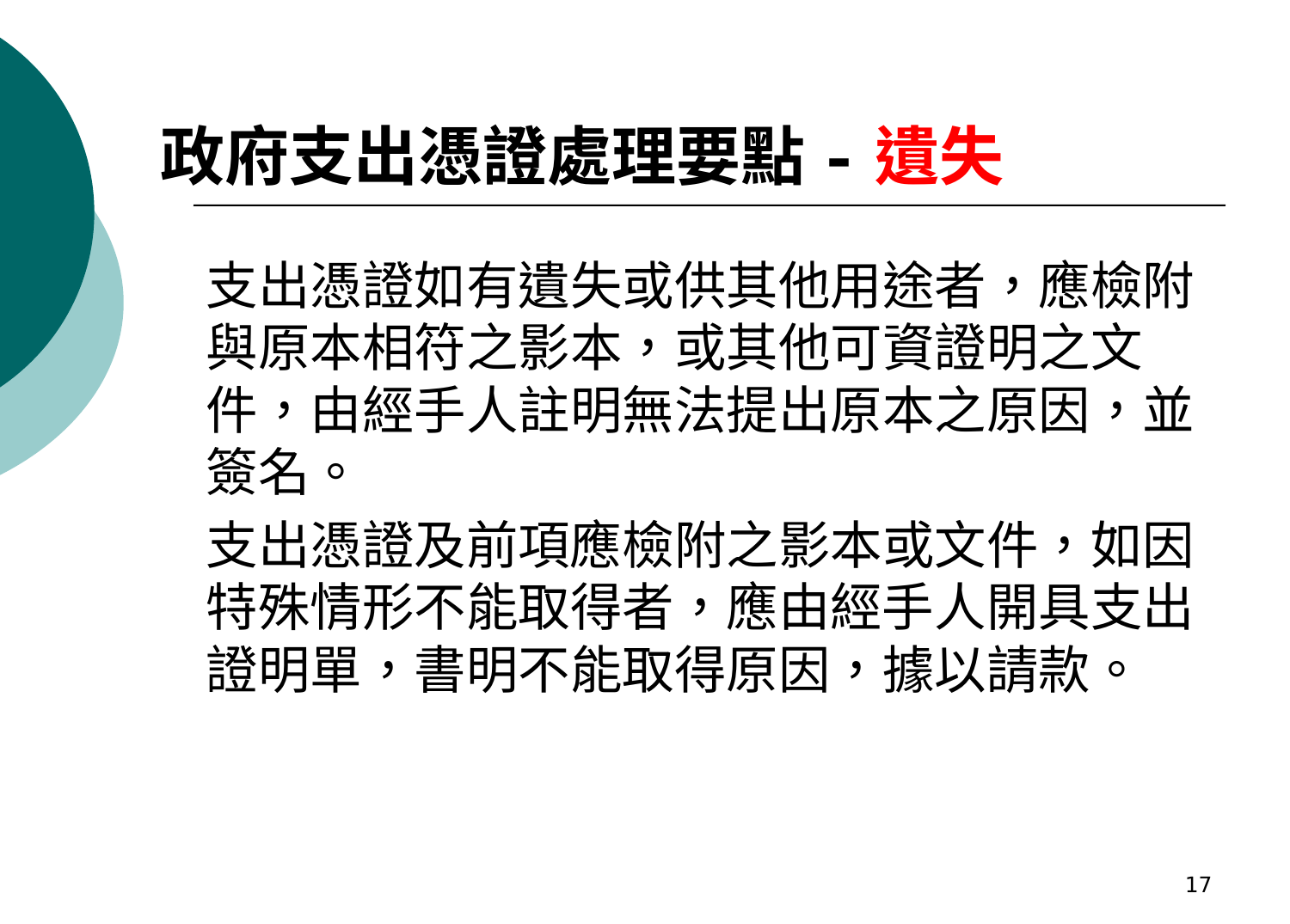

# 政府支出憑證處理要點-遺失
支出憑證如有遺失或供其他用途者，應檢附與原本相符之影本，或其他可資證明之文件，由經手人註明無法提出原本之原因，並簽名。
支出憑證及前項應檢附之影本或文件，如因特殊情形不能取得者，應由經手人開具支出證明單，書明不能取得原因，據以請款。
17